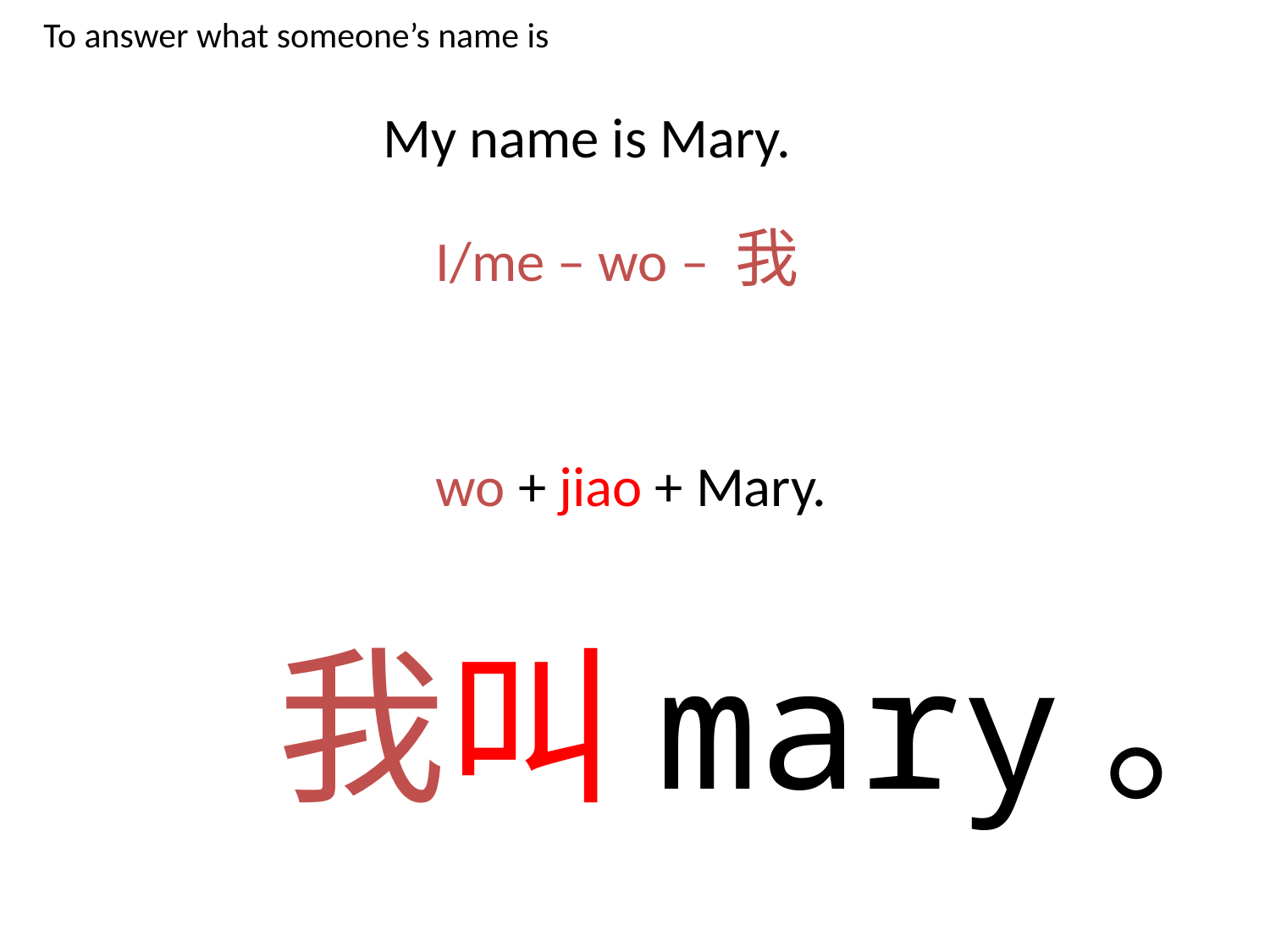

# To answer what someone’s name is
My name is Mary.
I/me – wo – 我
wo + jiao + Mary.
我叫mary。